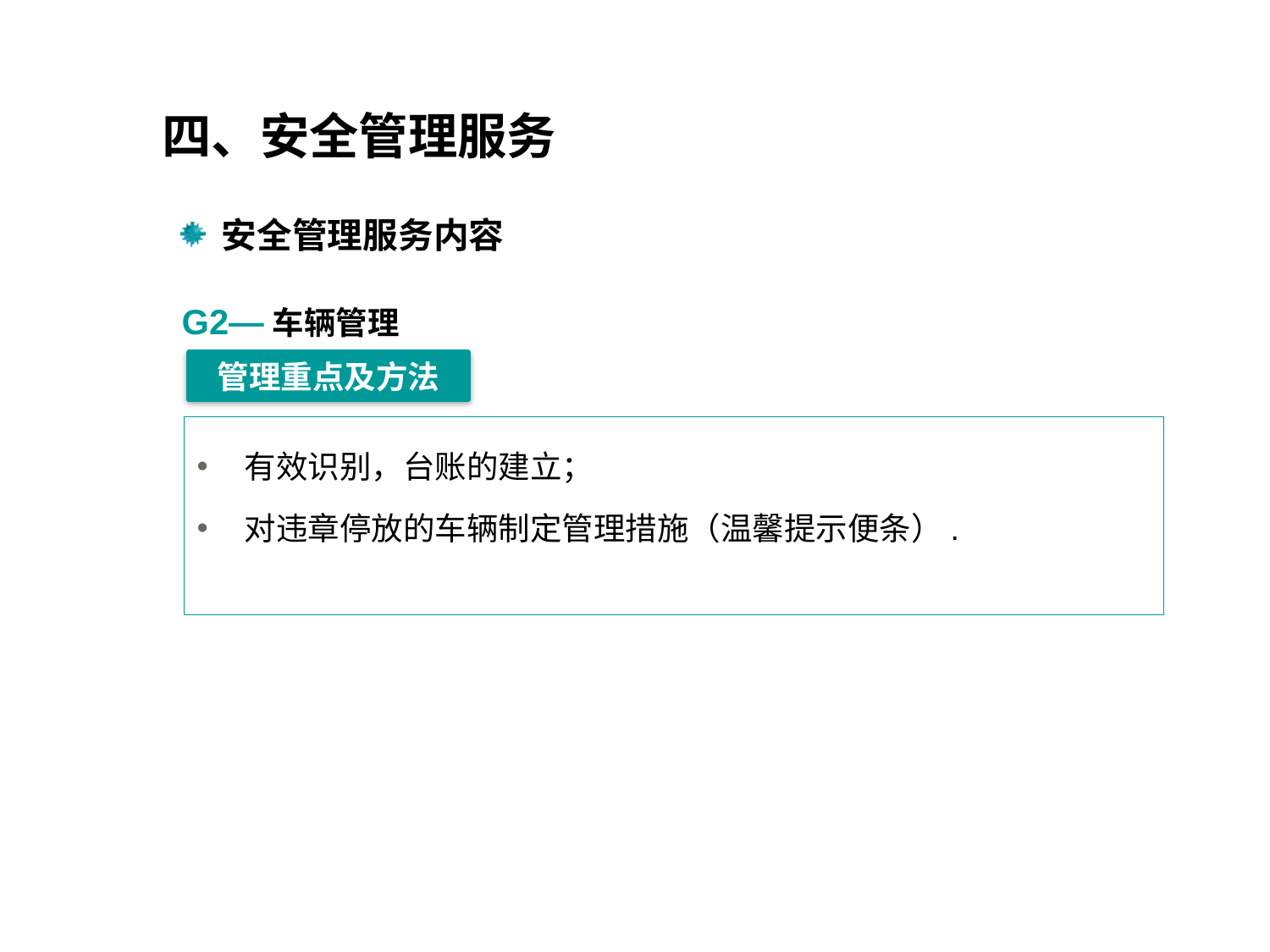

四、安全管理服务
 安全管理服务内容
G2—车辆管理
管理重点及方法
有效识别，台账的建立；
对违章停放的车辆制定管理措施（温馨提示便条）.